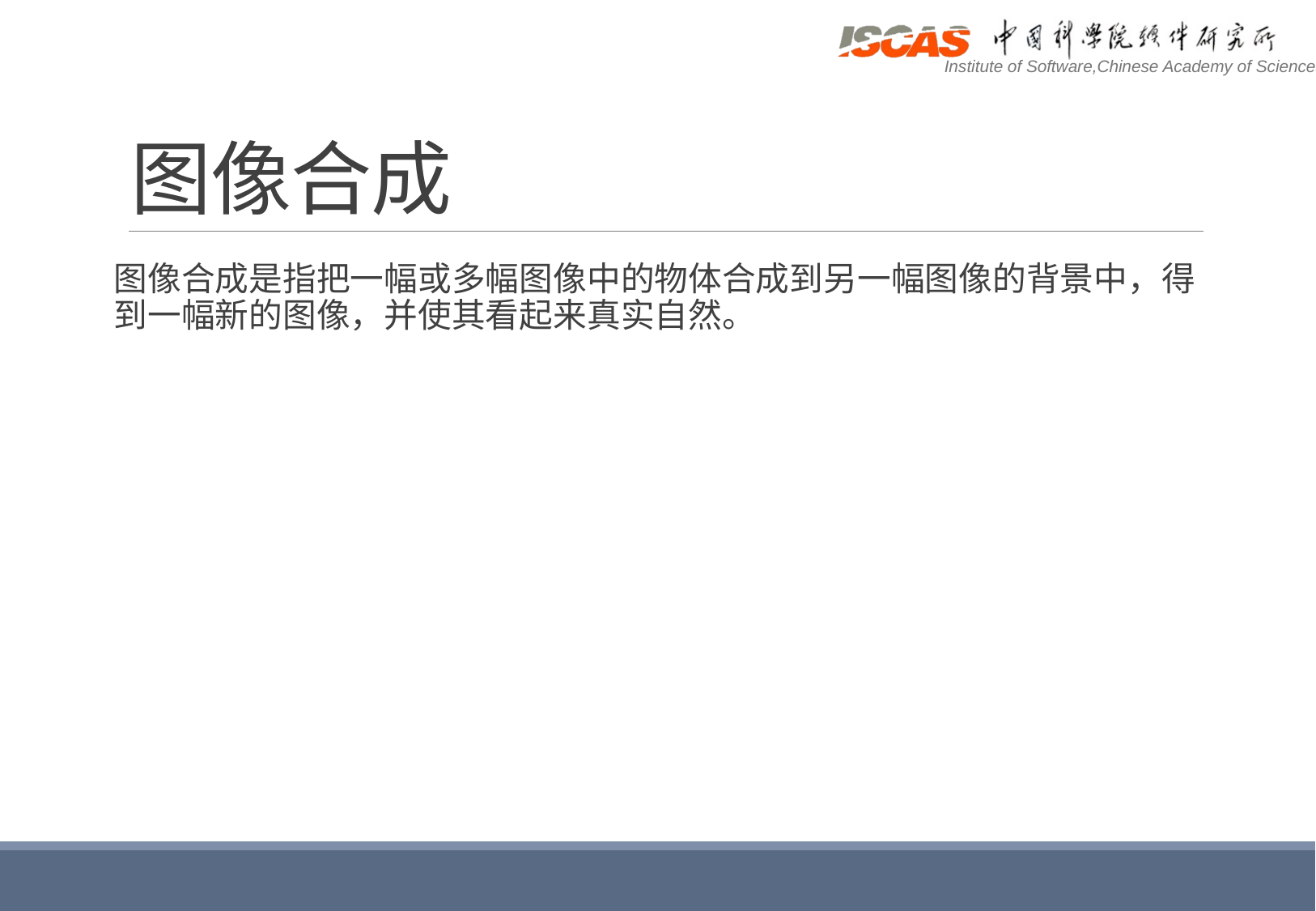

# 图像合成
图像合成是指把一幅或多幅图像中的物体合成到另一幅图像的背景中，得到一幅新的图像，并使其看起来真实自然。